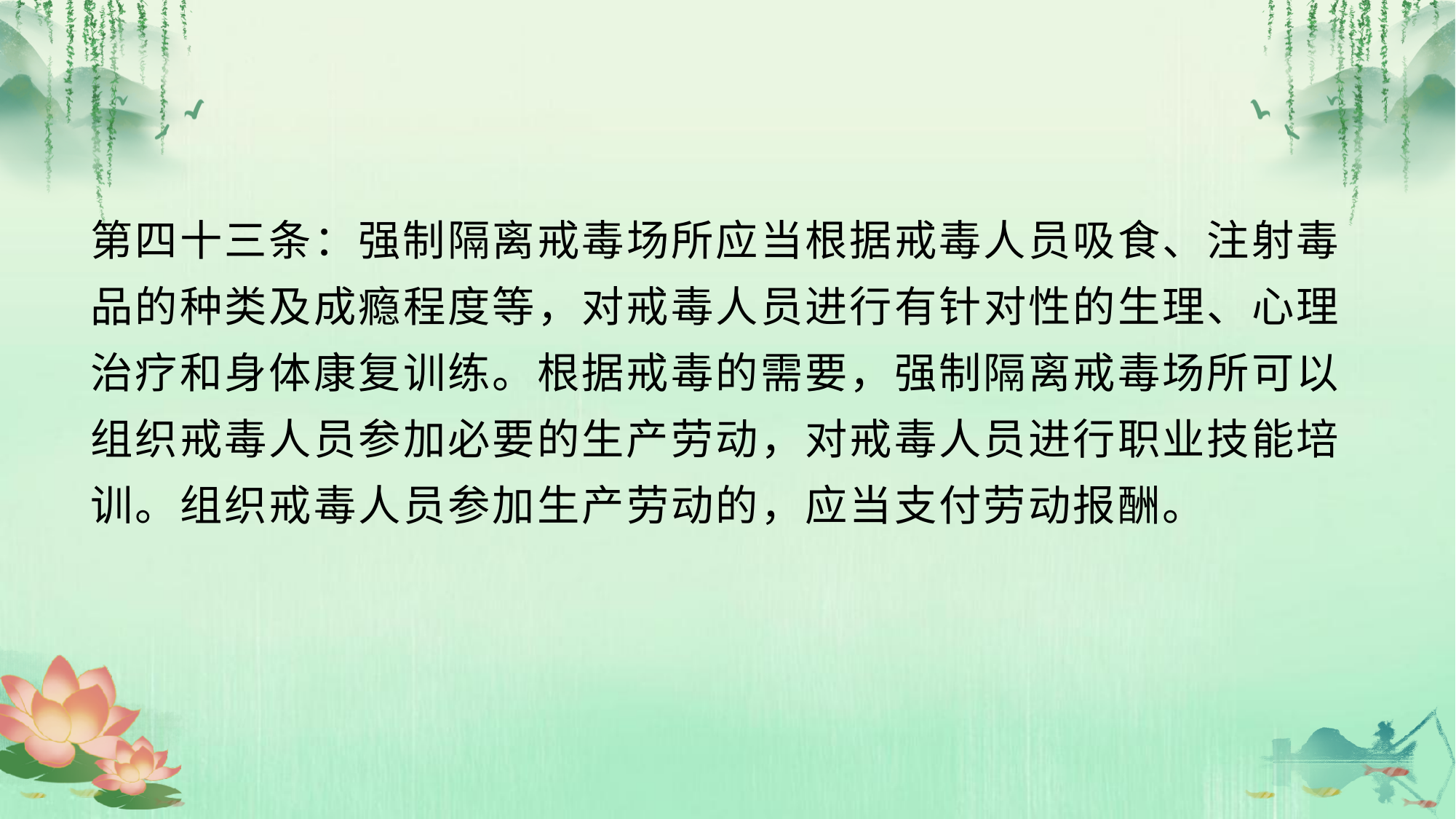

#
第四十三条：强制隔离戒毒场所应当根据戒毒人员吸食、注射毒品的种类及成瘾程度等，对戒毒人员进行有针对性的生理、心理治疗和身体康复训练。根据戒毒的需要，强制隔离戒毒场所可以组织戒毒人员参加必要的生产劳动，对戒毒人员进行职业技能培训。组织戒毒人员参加生产劳动的，应当支付劳动报酬。